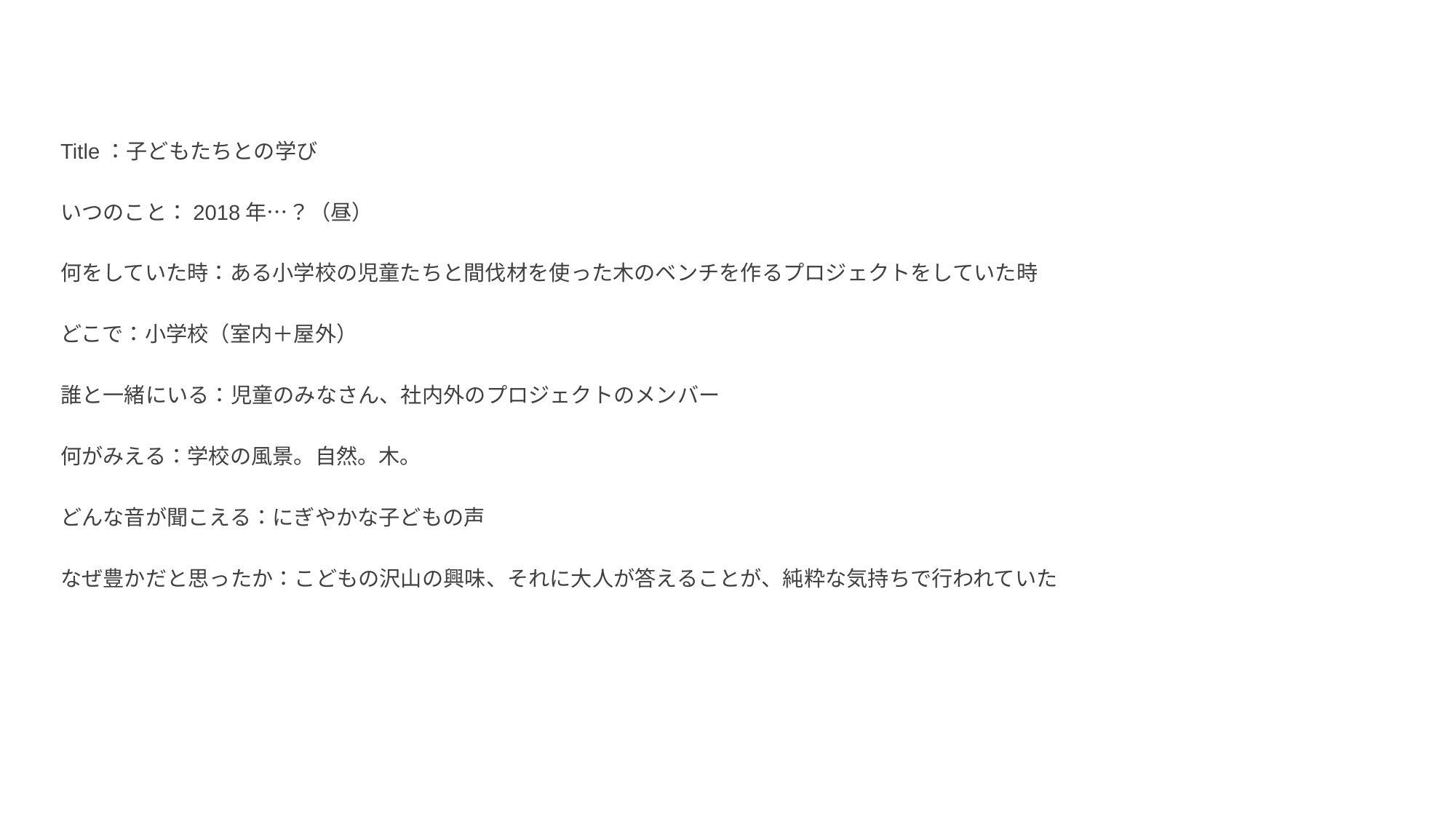

Title：子どもたちとの学び

いつのこと：2018年…？（昼）

何をしていた時：ある小学校の児童たちと間伐材を使った木のベンチを作るプロジェクトをしていた時

どこで：小学校（室内＋屋外）

誰と一緒にいる：児童のみなさん、社内外のプロジェクトのメンバー

何がみえる：学校の風景。自然。木。

どんな音が聞こえる：にぎやかな子どもの声

なぜ豊かだと思ったか：こどもの沢山の興味、それに大人が答えることが、純粋な気持ちで行われていた